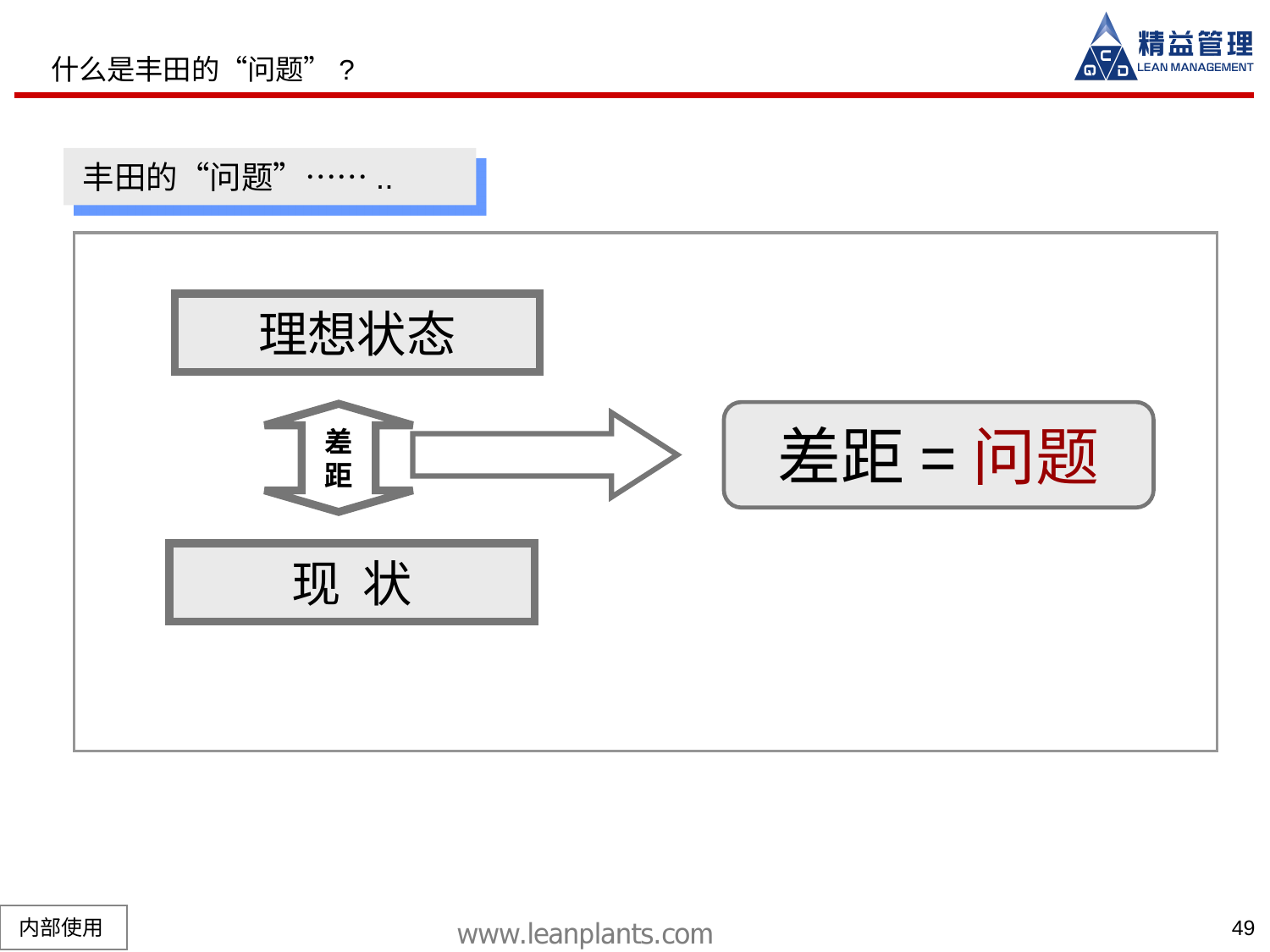

什么是丰田的“问题”?
丰田的“问题”……..

理想状态
差距=问题
差距

现  状
内部使用